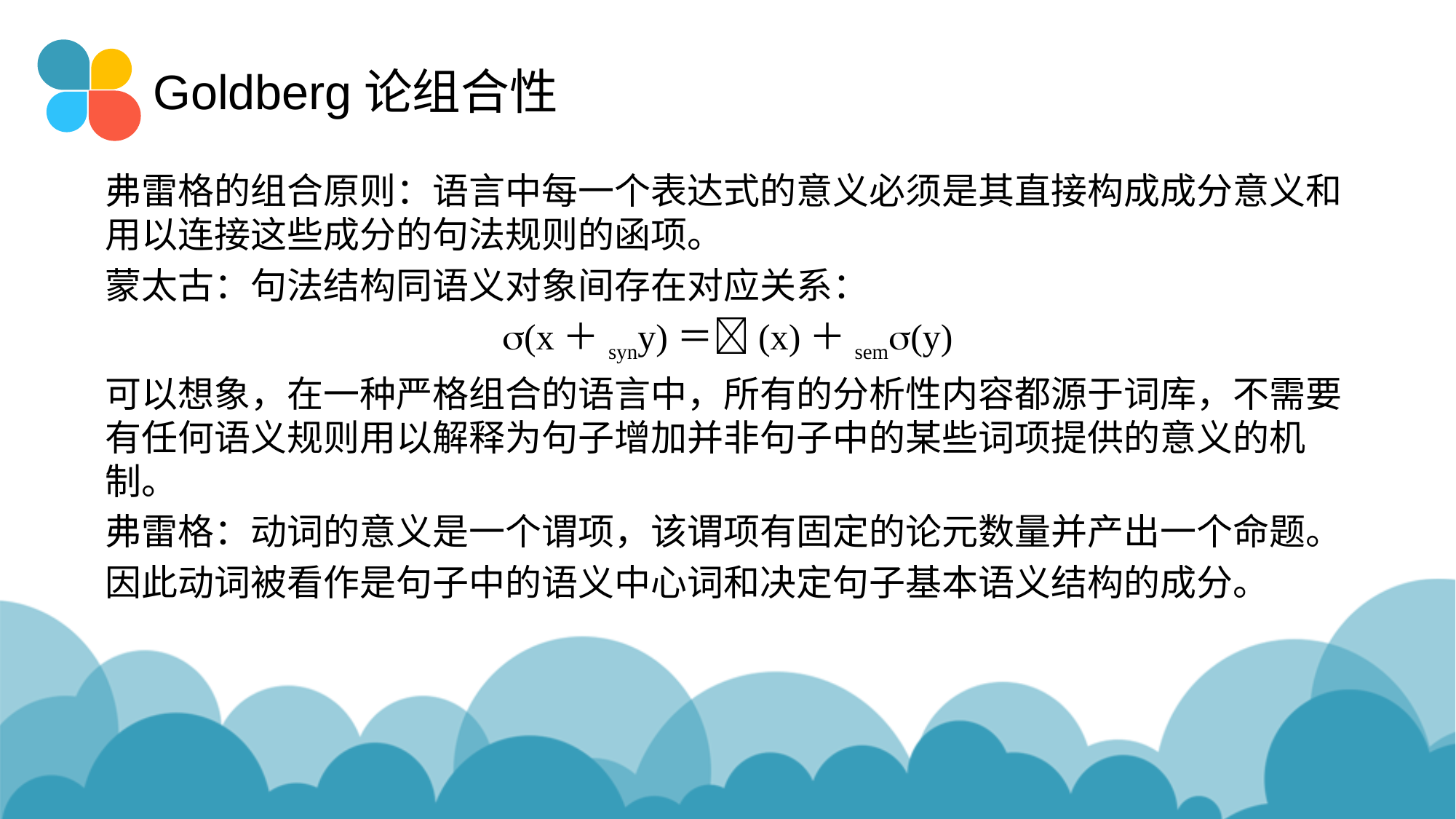

# Goldberg论组合性
弗雷格的组合原则：语言中每一个表达式的意义必须是其直接构成成分意义和用以连接这些成分的句法规则的函项。
蒙太古：句法结构同语义对象间存在对应关系：
σ(x＋syny)＝σ(x)＋semσ(y)
可以想象，在一种严格组合的语言中，所有的分析性内容都源于词库，不需要有任何语义规则用以解释为句子增加并非句子中的某些词项提供的意义的机制。
弗雷格：动词的意义是一个谓项，该谓项有固定的论元数量并产出一个命题。
因此动词被看作是句子中的语义中心词和决定句子基本语义结构的成分。